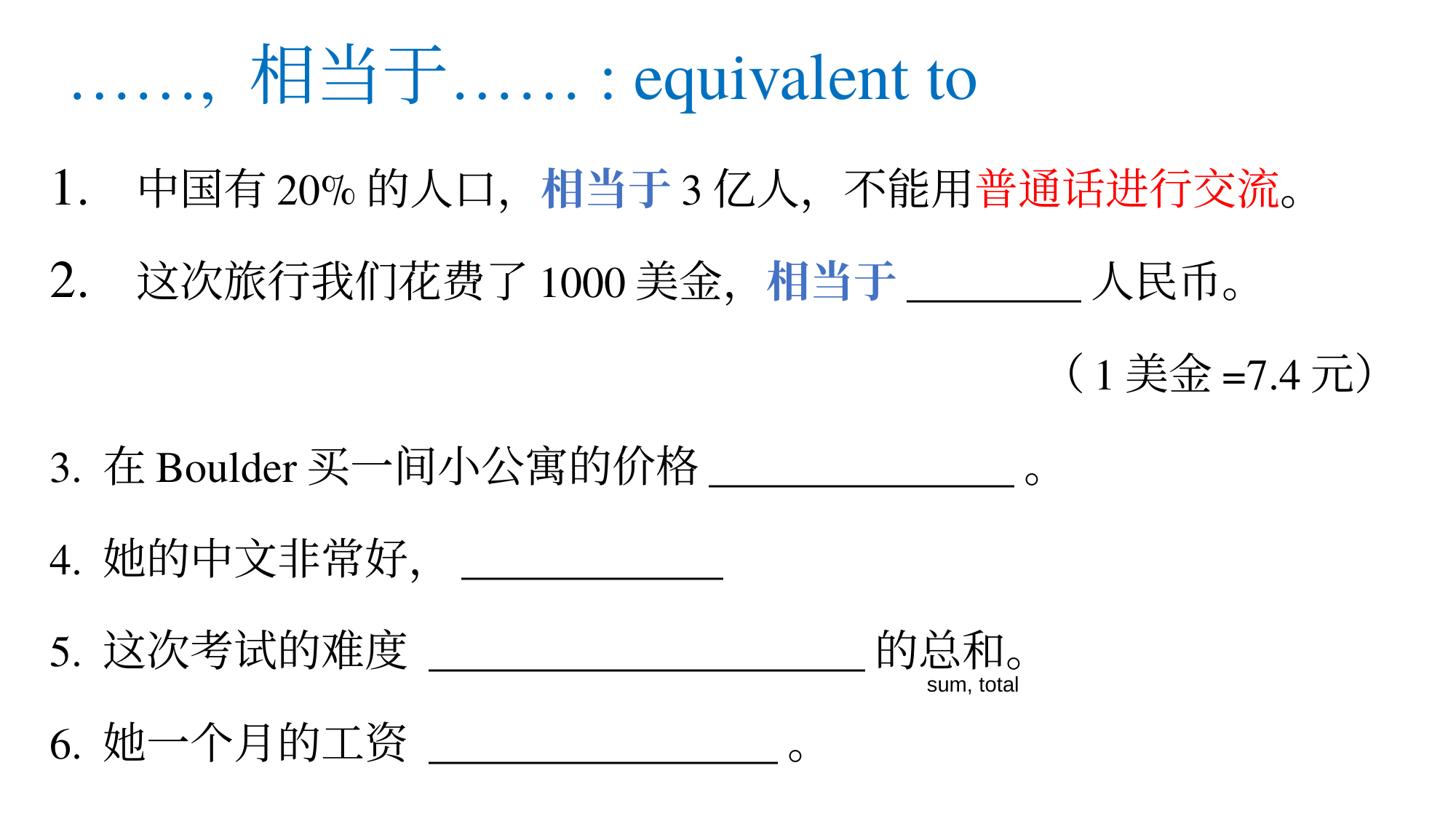

# ……, 相当于……: equivalent to
中国有20%的人口，相当于3亿人，不能用普通话进行交流。
这次旅行我们花费了1000美金，相当于________人民币。
（1美金=7.4元）
3. 在Boulder买一间小公寓的价格______________。
4. 她的中文非常好，____________
5. 这次考试的难度 ____________________的总和。
6. 她一个月的工资 ________________。
sum, total